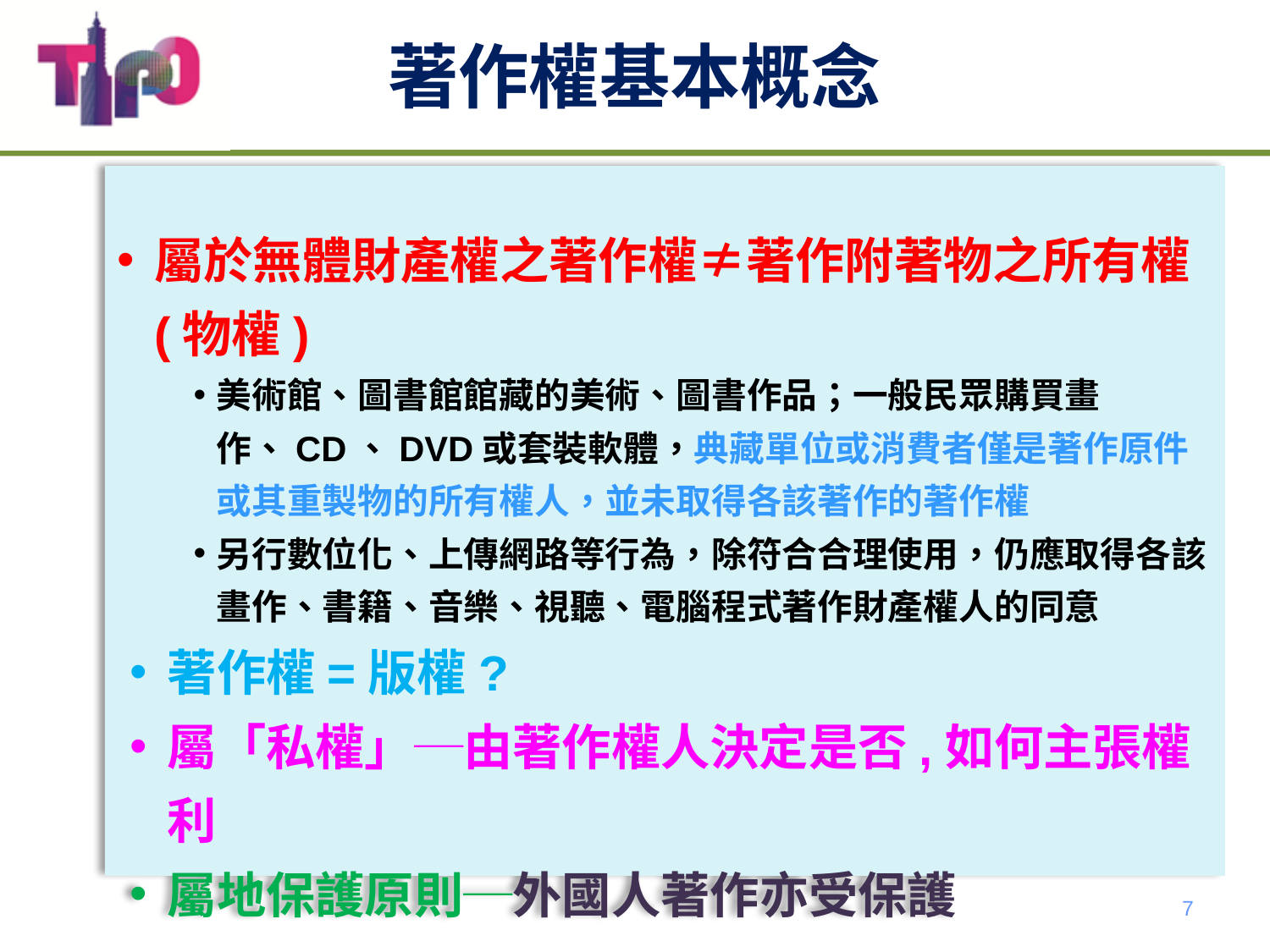

# 著作權基本概念

屬於無體財產權之著作權≠著作附著物之所有權(物權)
美術館、圖書館館藏的美術、圖書作品；一般民眾購買畫作、CD、DVD或套裝軟體，典藏單位或消費者僅是著作原件或其重製物的所有權人，並未取得各該著作的著作權
另行數位化、上傳網路等行為，除符合合理使用，仍應取得各該畫作、書籍、音樂、視聽、電腦程式著作財產權人的同意
著作權=版權?
屬「私權」─由著作權人決定是否,如何主張權利
屬地保護原則─外國人著作亦受保護
7